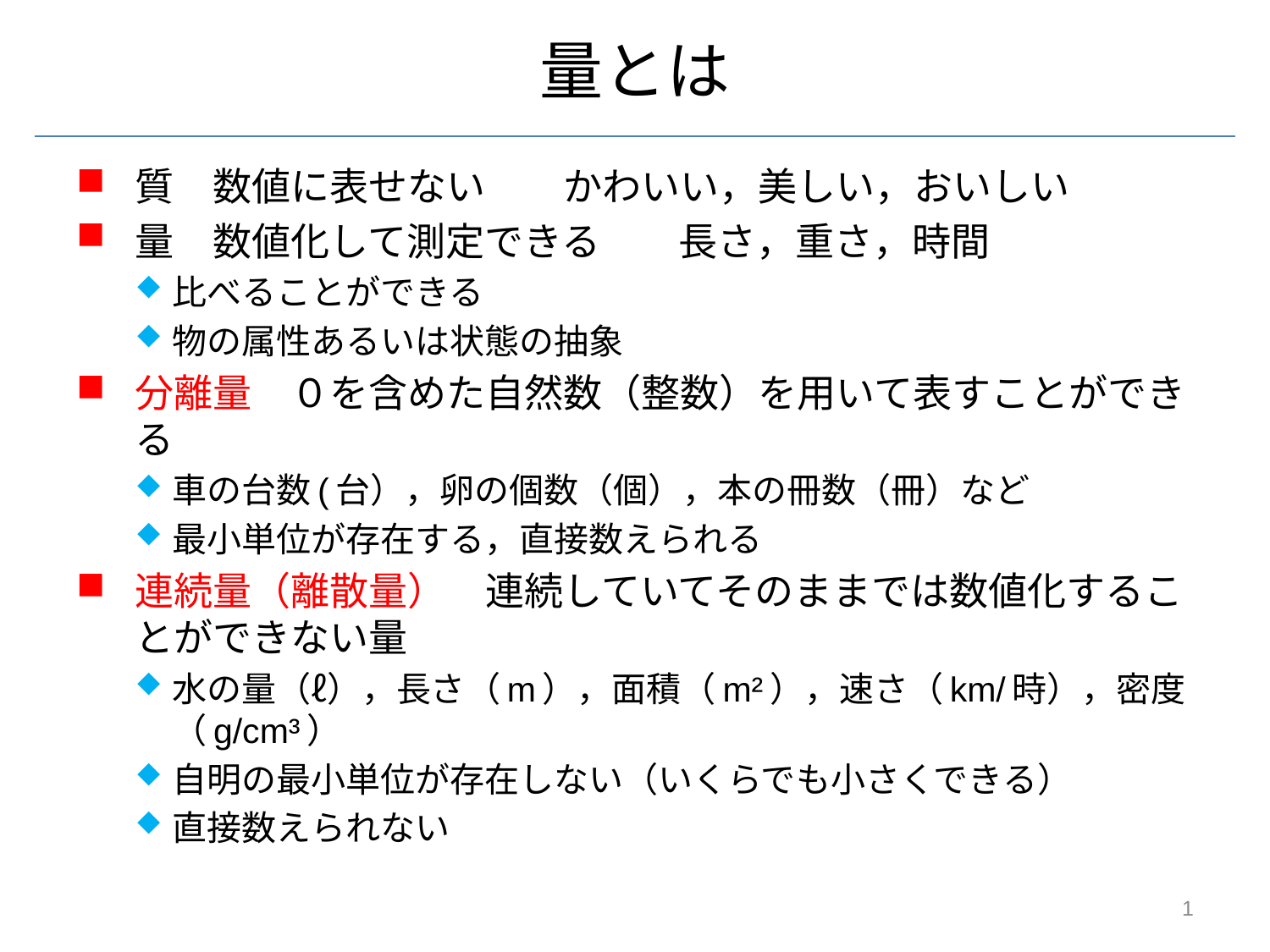

# 量とは

質　数値に表せない　　かわいい，美しい，おいしい
量　数値化して測定できる　　長さ，重さ，時間
比べることができる
物の属性あるいは状態の抽象
分離量　０を含めた自然数（整数）を用いて表すことができる
車の台数(台），卵の個数（個），本の冊数（冊）など
最小単位が存在する，直接数えられる
連続量（離散量）　連続していてそのままでは数値化することができない量
水の量（ℓ），長さ（m），面積（m²），速さ（km/時），密度（g/cm³）
自明の最小単位が存在しない（いくらでも小さくできる）
直接数えられない

1